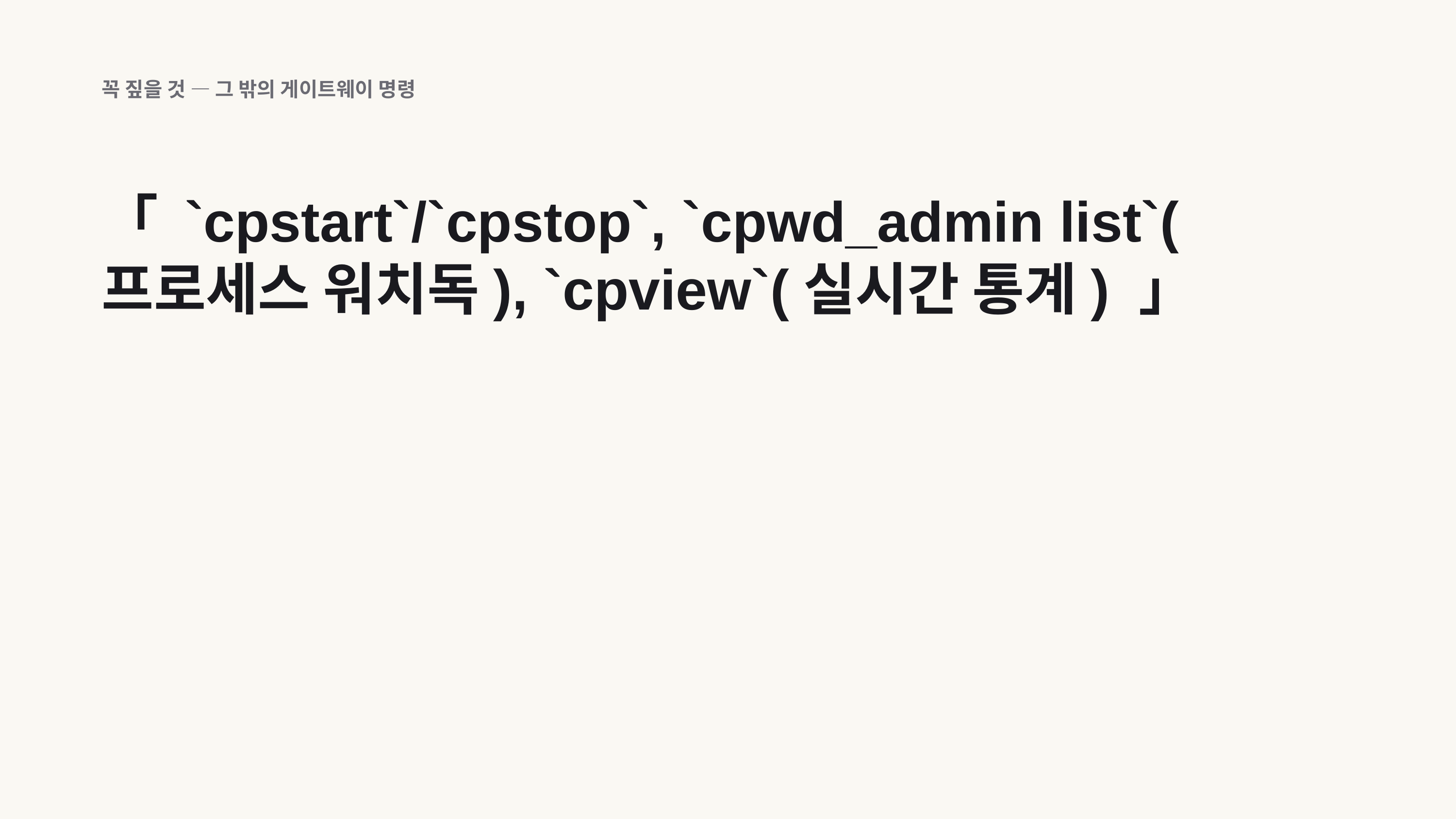

꼭 짚을 것 — 그 밖의 게이트웨이 명령
「 `cpstart`/`cpstop`, `cpwd_admin list`(프로세스 워치독), `cpview`(실시간 통계) 」